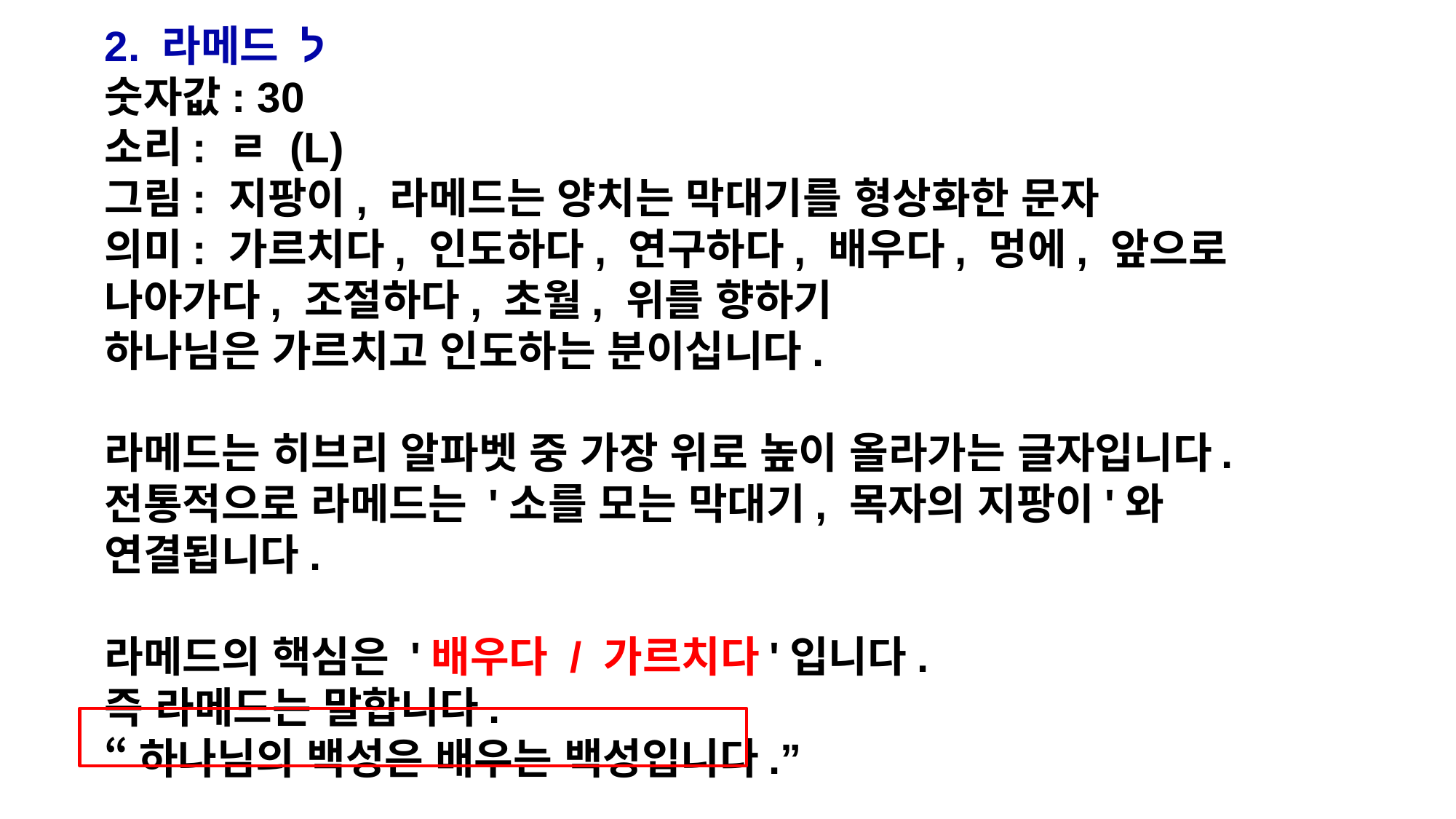

2. 라메드 ל
숫자값: 30
소리: ㄹ (L)
그림: 지팡이, 라메드는 양치는 막대기를 형상화한 문자
의미: 가르치다, 인도하다, 연구하다, 배우다, 멍에, 앞으로 나아가다, 조절하다, 초월, 위를 향하기
하나님은 가르치고 인도하는 분이십니다.

라메드는 히브리 알파벳 중 가장 위로 높이 올라가는 글자입니다.
전통적으로 라메드는 '소를 모는 막대기, 목자의 지팡이'와 연결됩니다.

라메드의 핵심은 '배우다 / 가르치다'입니다.
즉 라메드는 말합니다.
“하나님의 백성은 배우는 백성입니다.”